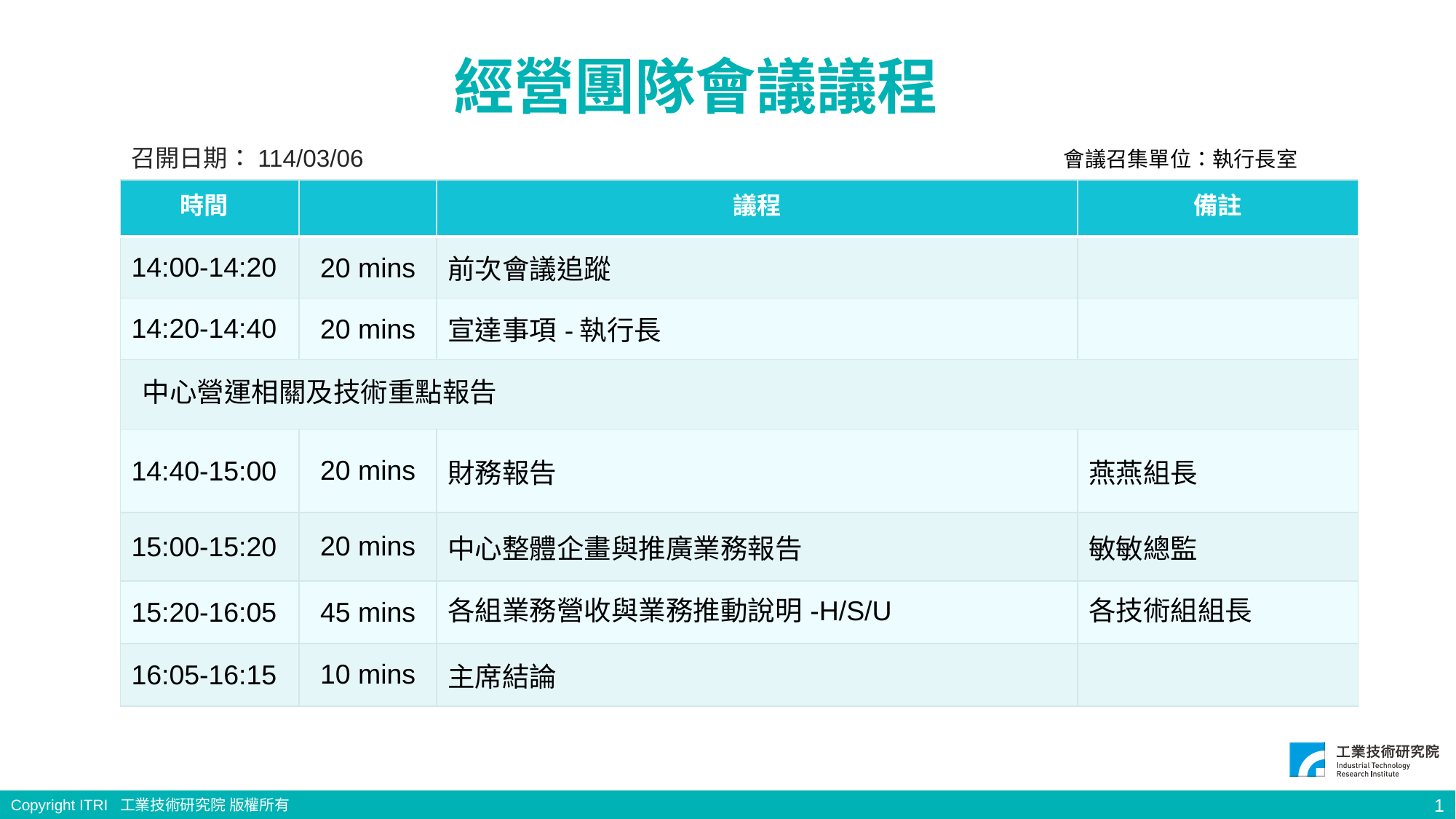

經營團隊會議議程
	      會議召集單位：執行長室
召開日期：114/03/06
| 時間 |  | 議程 | 備註 |
| --- | --- | --- | --- |
| 14:00-14:20 | 20 mins | 前次會議追蹤 |  |
| 14:20-14:40 | 20 mins | 宣達事項-執行長 |  |
| 中心營運相關及技術重點報告 |  |  |  |
| 14:40-15:00 | 20 mins | 財務報告 | 燕燕組長 |
| 15:00-15:20 | 20 mins | 中心整體企畫與推廣業務報告 | 敏敏總監 |
| 15:20-16:05 | 45 mins | 各組業務營收與業務推動說明-H/S/U | 各技術組組長 |
| 16:05-16:15 | 10 mins | 主席結論 |  |
註: 以上議程，視會議情況作彈性調整
1